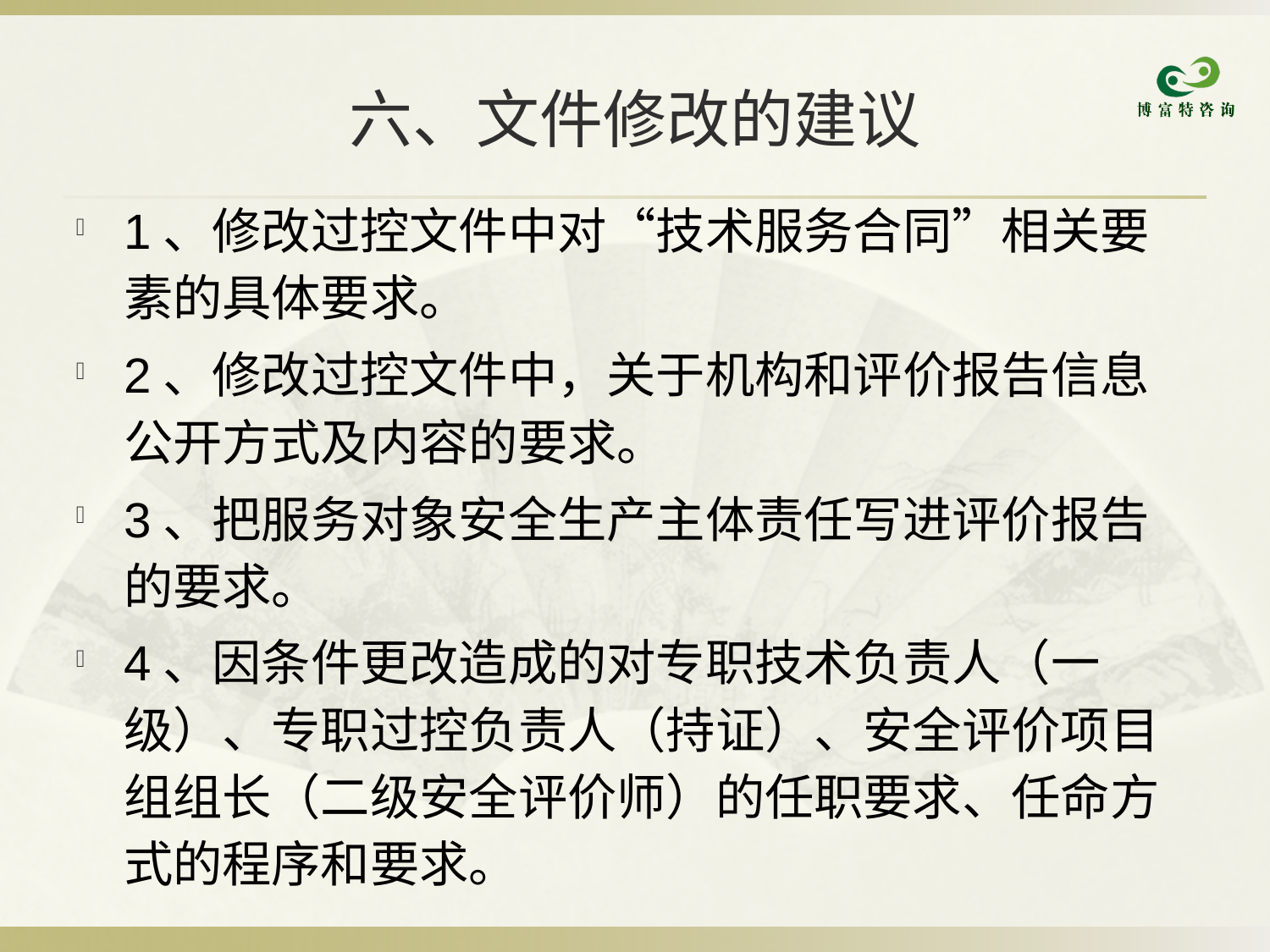

# 六、文件修改的建议
1、修改过控文件中对“技术服务合同”相关要素的具体要求。
2、修改过控文件中，关于机构和评价报告信息公开方式及内容的要求。
3、把服务对象安全生产主体责任写进评价报告的要求。
4、因条件更改造成的对专职技术负责人（一级）、专职过控负责人（持证）、安全评价项目组组长（二级安全评价师）的任职要求、任命方式的程序和要求。